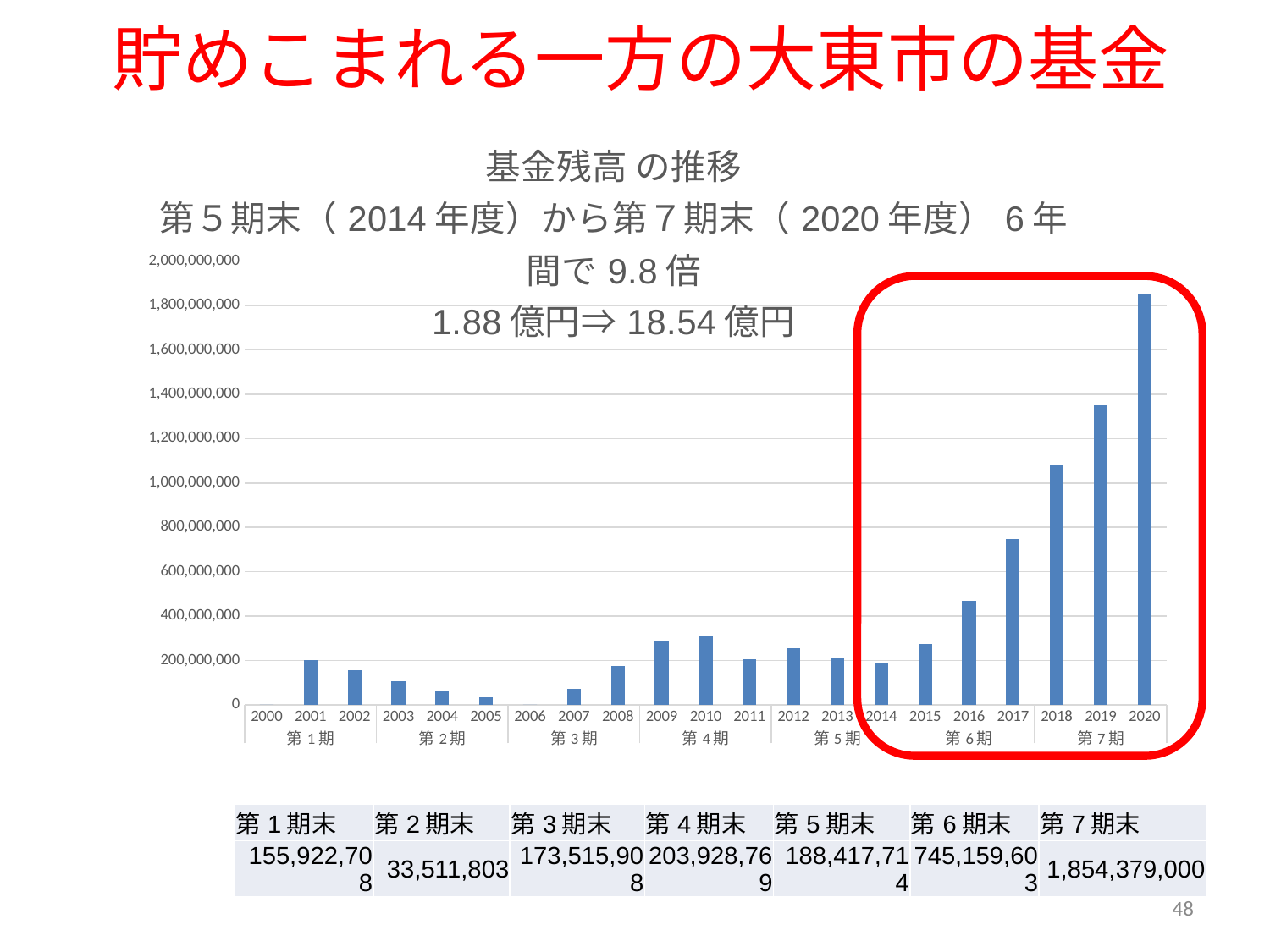

# 貯めこまれる一方の大東市の基金

### Chart: 基金残高 の推移
第５期末（2014年度）から第７期末（2020年度）6年間で9.8倍
1.88億円⇒18.54億円

| Category | 基金残高 |
|---|---|
| 2000 | 0.0 |
| 2001 | 202503520.0 |
| 2002 | 155922708.0 |
| 2003 | 104918001.0 |
| 2004 | 64302336.0 |
| 2005 | 33511803.0 |
| 2006 | 0.0 |
| 2007 | 70347353.0 |
| 2008 | 173515908.0 |
| 2009 | 289513804.0 |
| 2010 | 309984817.0 |
| 2011 | 203928769.0 |
| 2012 | 255602179.0 |
| 2013 | 208277649.0 |
| 2014 | 188417714.0 |
| 2015 | 273837542.0 |
| 2016 | 470177053.0 |
| 2017 | 745159603.0 |
| 2018 | 1077631959.0 |
| 2019 | 1349187612.0 |
| 2020 | 1854379000.0 |
| 第1期末 | 第2期末 | 第3期末 | 第4期末 | 第5期末 | 第6期末 | 第7期末 |
| --- | --- | --- | --- | --- | --- | --- |
| 155,922,708 | 33,511,803 | 173,515,908 | 203,928,769 | 188,417,714 | 745,159,603 | 1,854,379,000 |
48